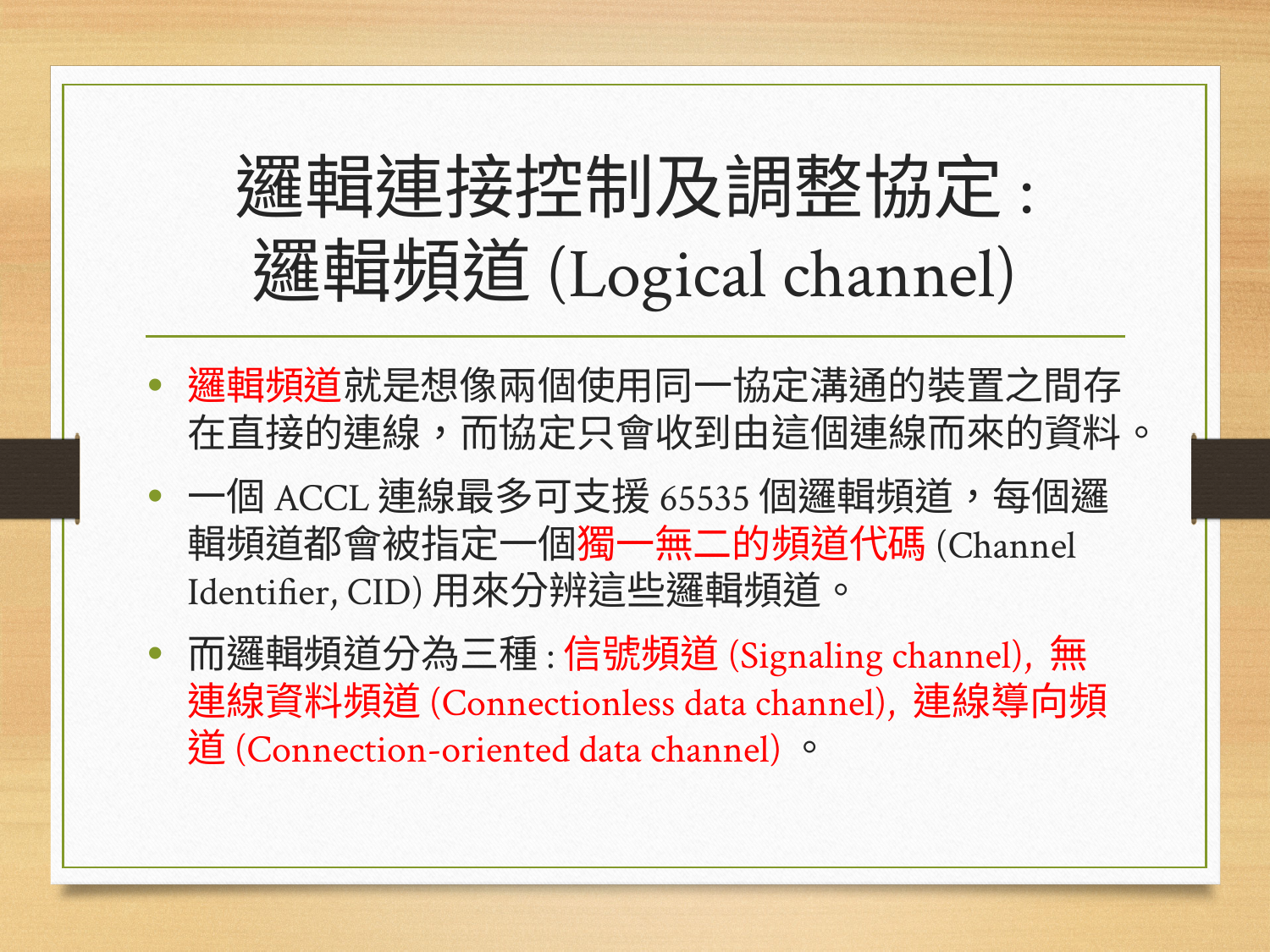

# 邏輯連接控制及調整協定: 邏輯頻道(Logical channel)
邏輯頻道就是想像兩個使用同一協定溝通的裝置之間存在直接的連線，而協定只會收到由這個連線而來的資料。
一個ACCL連線最多可支援65535個邏輯頻道，每個邏輯頻道都會被指定一個獨一無二的頻道代碼(Channel Identifier, CID)用來分辨這些邏輯頻道。
而邏輯頻道分為三種:信號頻道(Signaling channel), 無連線資料頻道(Connectionless data channel), 連線導向頻道(Connection-oriented data channel)。